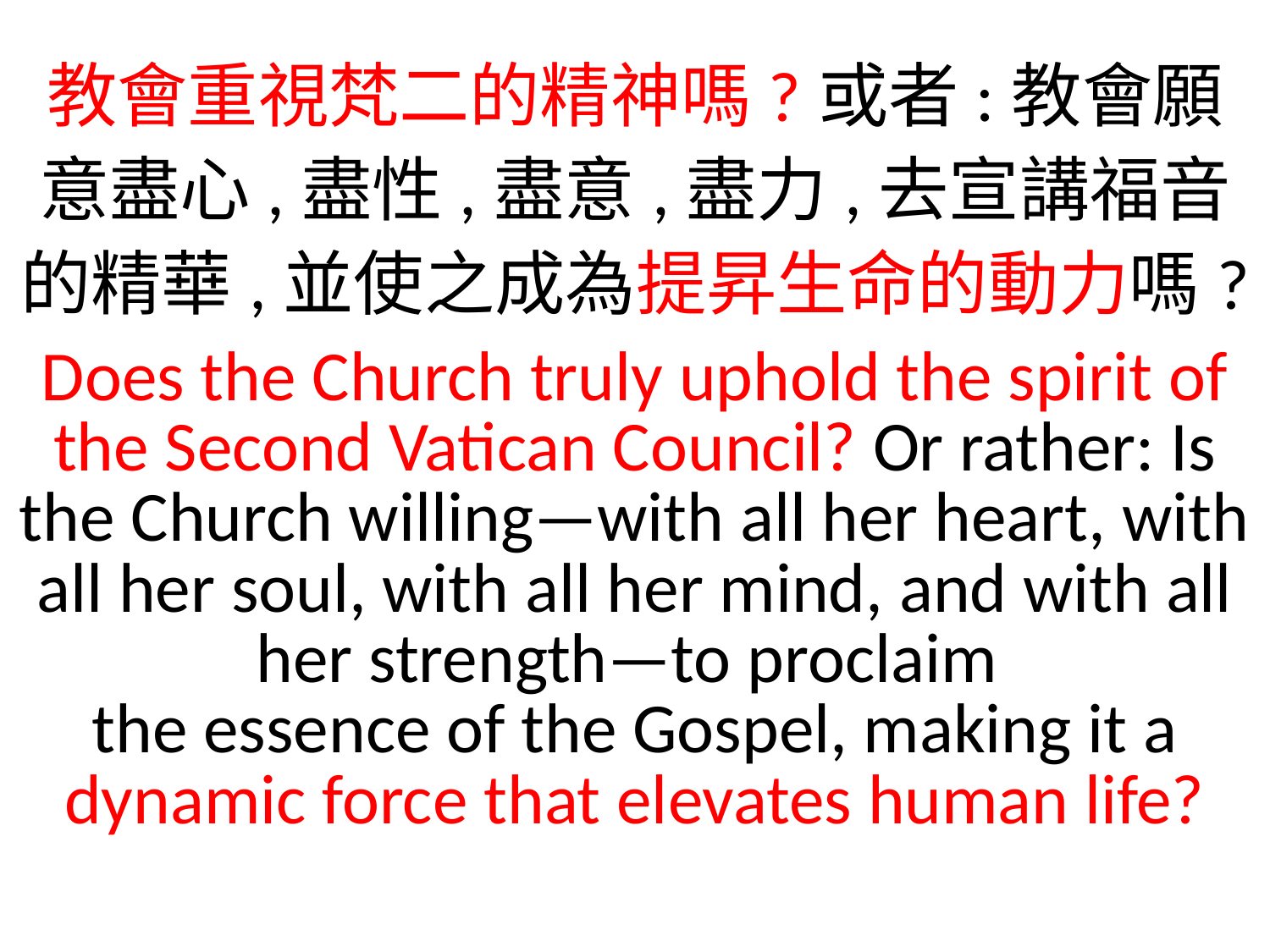

教會重視梵二的精神嗎?或者:教會願意盡心,盡性,盡意,盡力,去宣講福音的精華,並使之成為提昇生命的動力嗎?
Does the Church truly uphold the spirit of the Second Vatican Council? Or rather: Is the Church willing—with all her heart, with all her soul, with all her mind, and with all her strength—to proclaim
the essence of the Gospel, making it a dynamic force that elevates human life?